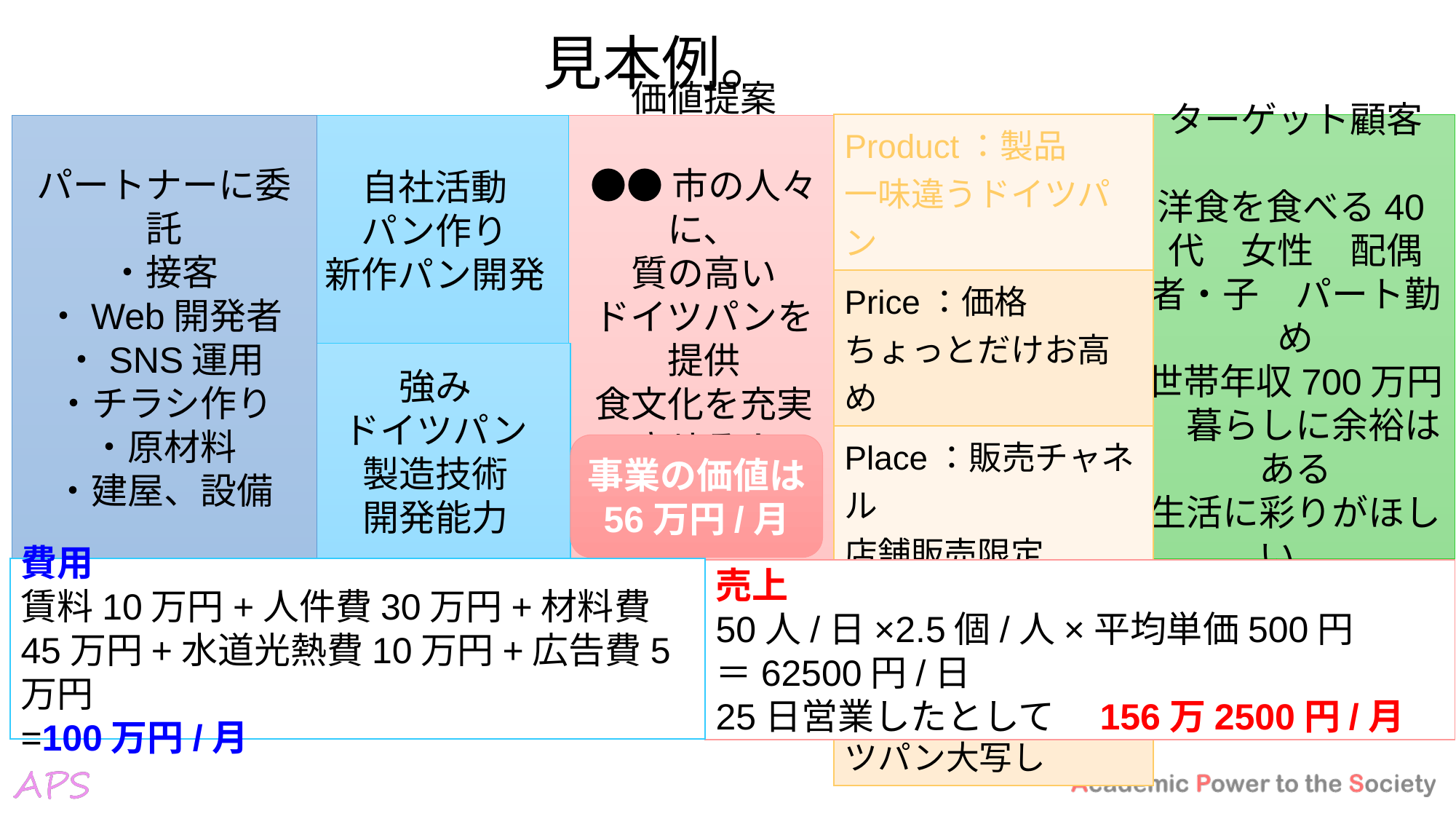

# 見本例。
ターゲット顧客

洋食を食べる40代　女性　配偶者・子　パート勤め
世帯年収700万円　暮らしに余裕はある
生活に彩りがほしい
| Product：製品 一味違うドイツパン |
| --- |
| Price：価格 ちょっとだけお高め |
| Place：販売チャネル 店舗販売限定 |
| Promotion：販促 媒体：地元商業誌、 メッセージ：ドイツパン大写し |
パートナーに委託
・接客
・Web開発者
・SNS運用
・チラシ作り
・原材料
・建屋、設備
自社活動
パン作り
新作パン開発
価値提案

●●市の人々に、
質の高い
ドイツパンを提供
食文化を充実させる！

強み
ドイツパン
製造技術
開発能力
事業の価値は
56万円/月
費用
賃料10万円+人件費30万円+材料費45万円+水道光熱費10万円+広告費5万円
=100万円/月
売上
50人/日×2.5個/人×平均単価500円
＝62500円/日
25日営業したとして　156万2500円/月